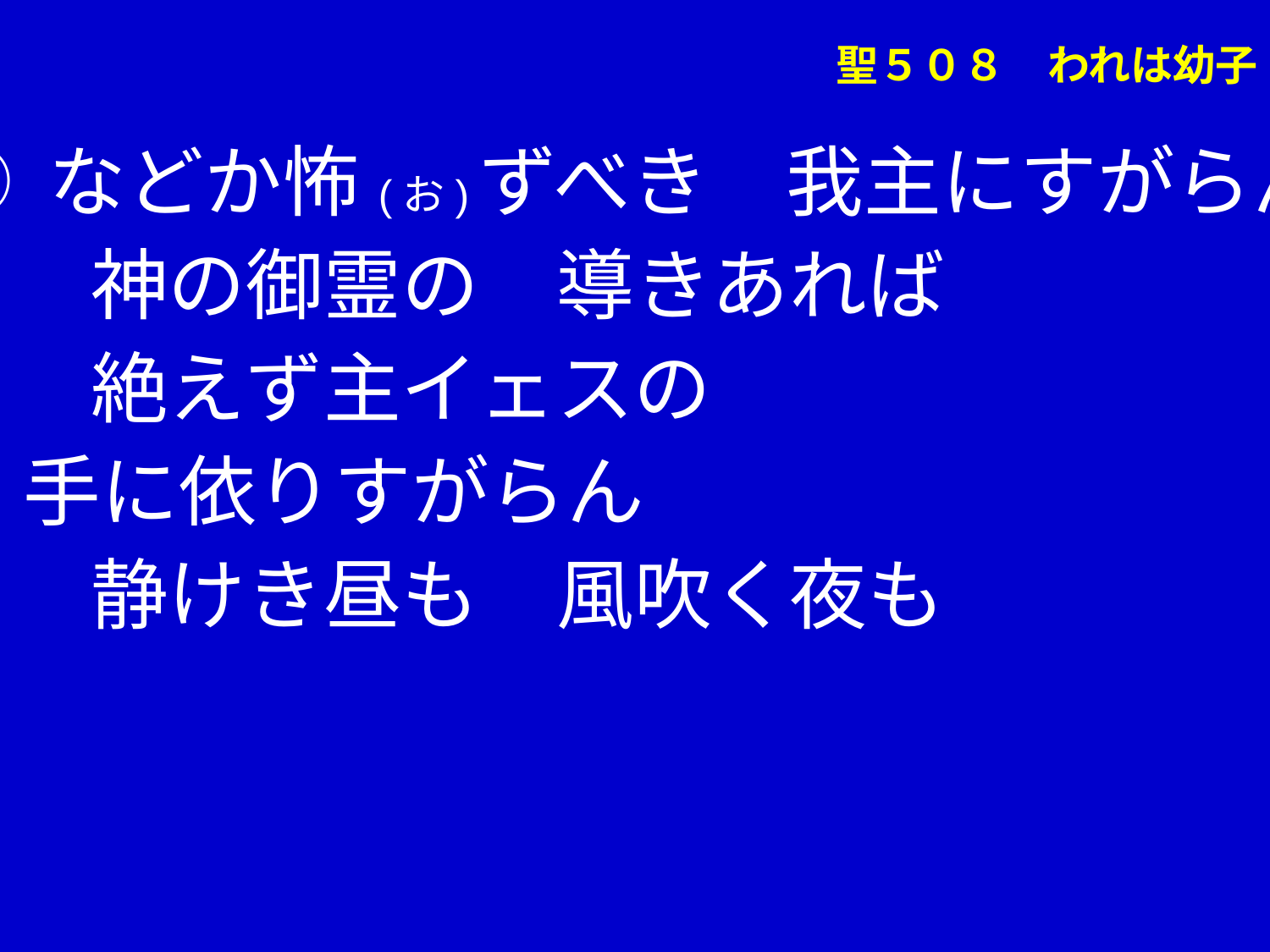

聖５０８　われは幼子
② などか怖(お)ずべき　我主にすがらん
　　神の御霊の　導きあれば
　　絶えず主イェスの
    手に依りすがらん
　　静けき昼も　風吹く夜も